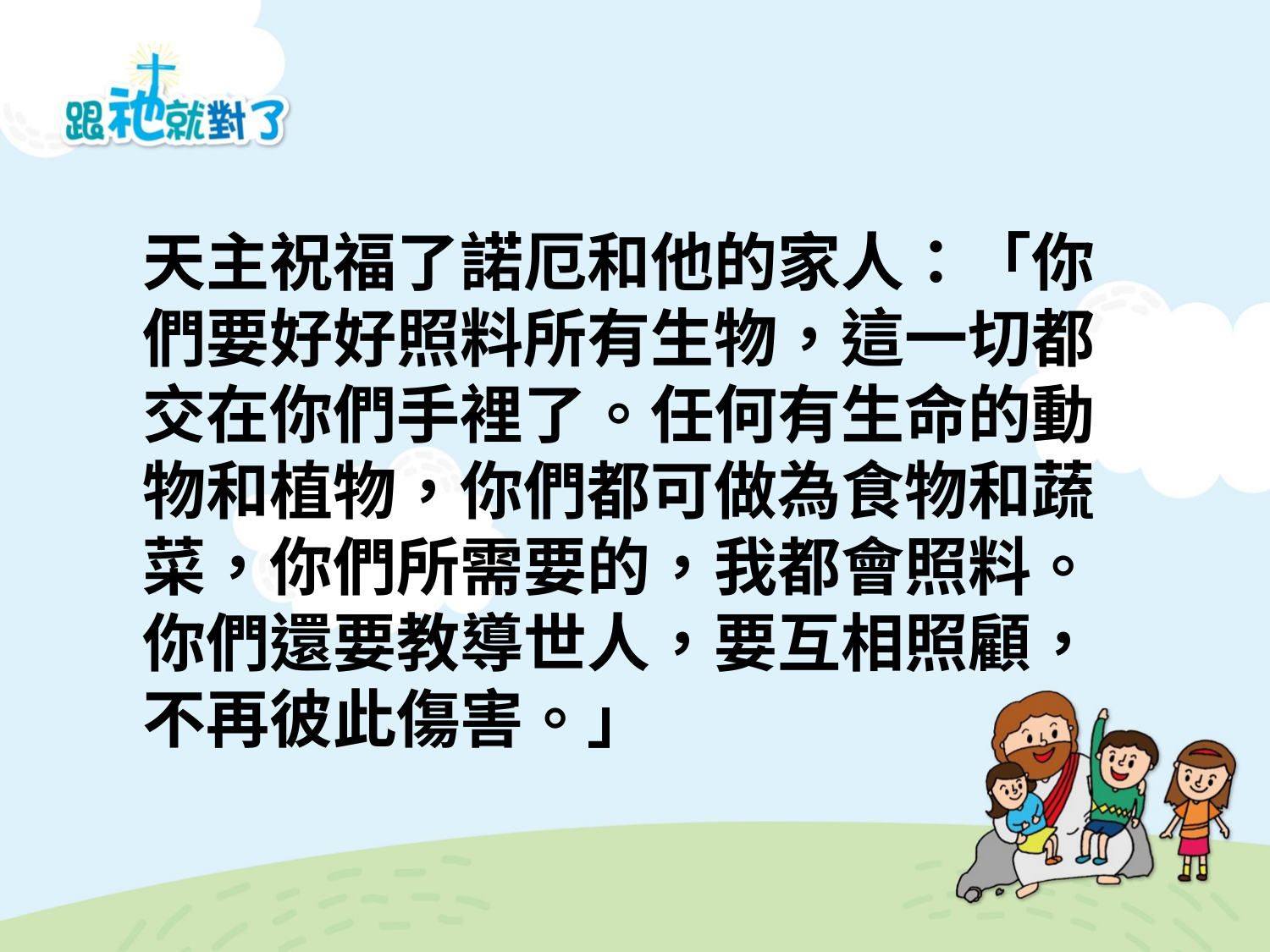

天主祝福了諾厄和他的家人：「你們要好好照料所有生物，這一切都交在你們手裡了。任何有生命的動物和植物，你們都可做為食物和蔬菜，你們所需要的，我都會照料。你們還要教導世人，要互相照顧，不再彼此傷害。」